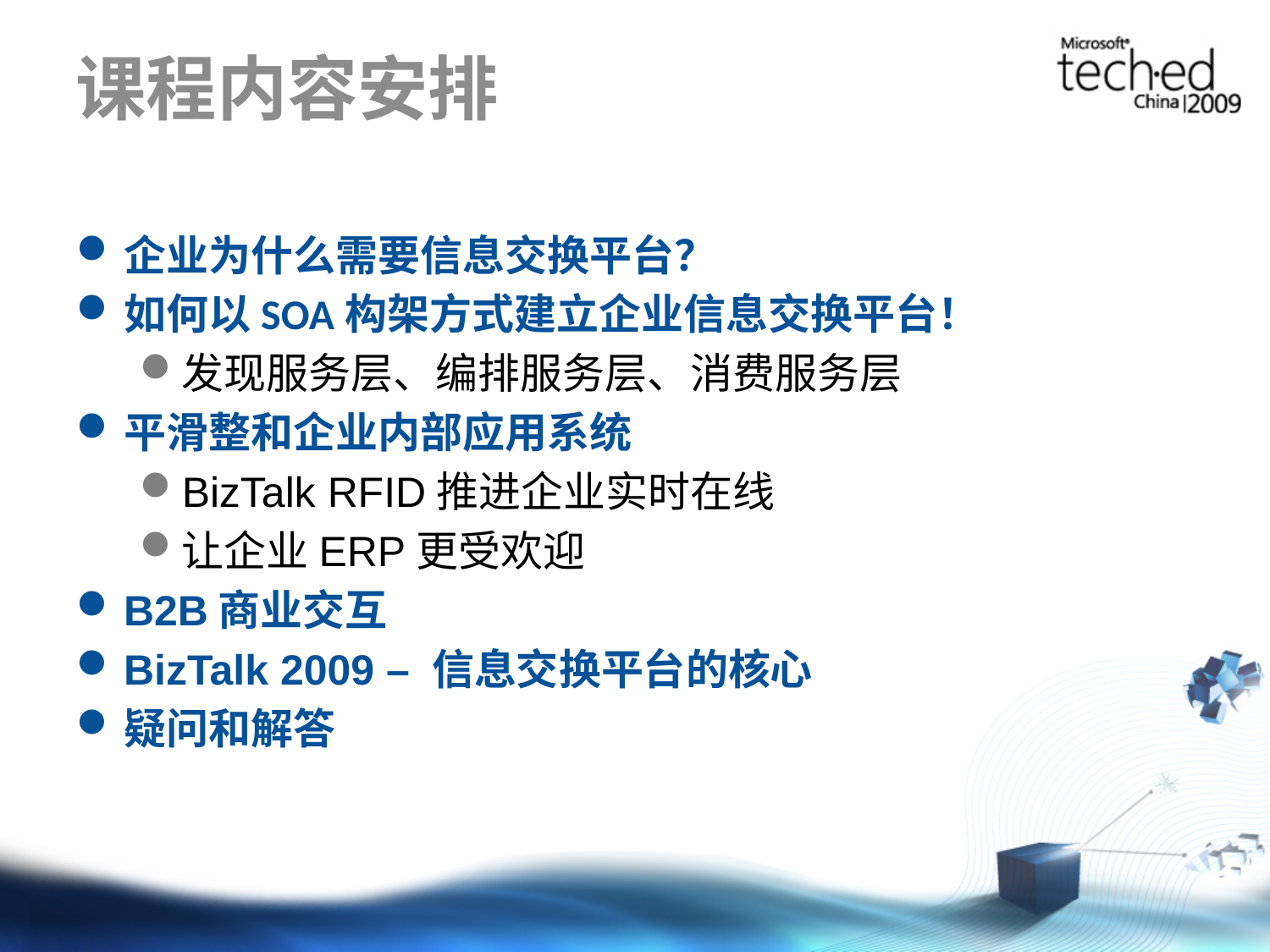

# 课程内容安排
企业为什么需要信息交换平台？
如何以SOA构架方式建立企业信息交换平台！
发现服务层、编排服务层、消费服务层
平滑整和企业内部应用系统
BizTalk RFID推进企业实时在线
让企业ERP更受欢迎
B2B商业交互
BizTalk 2009 – 信息交换平台的核心
疑问和解答